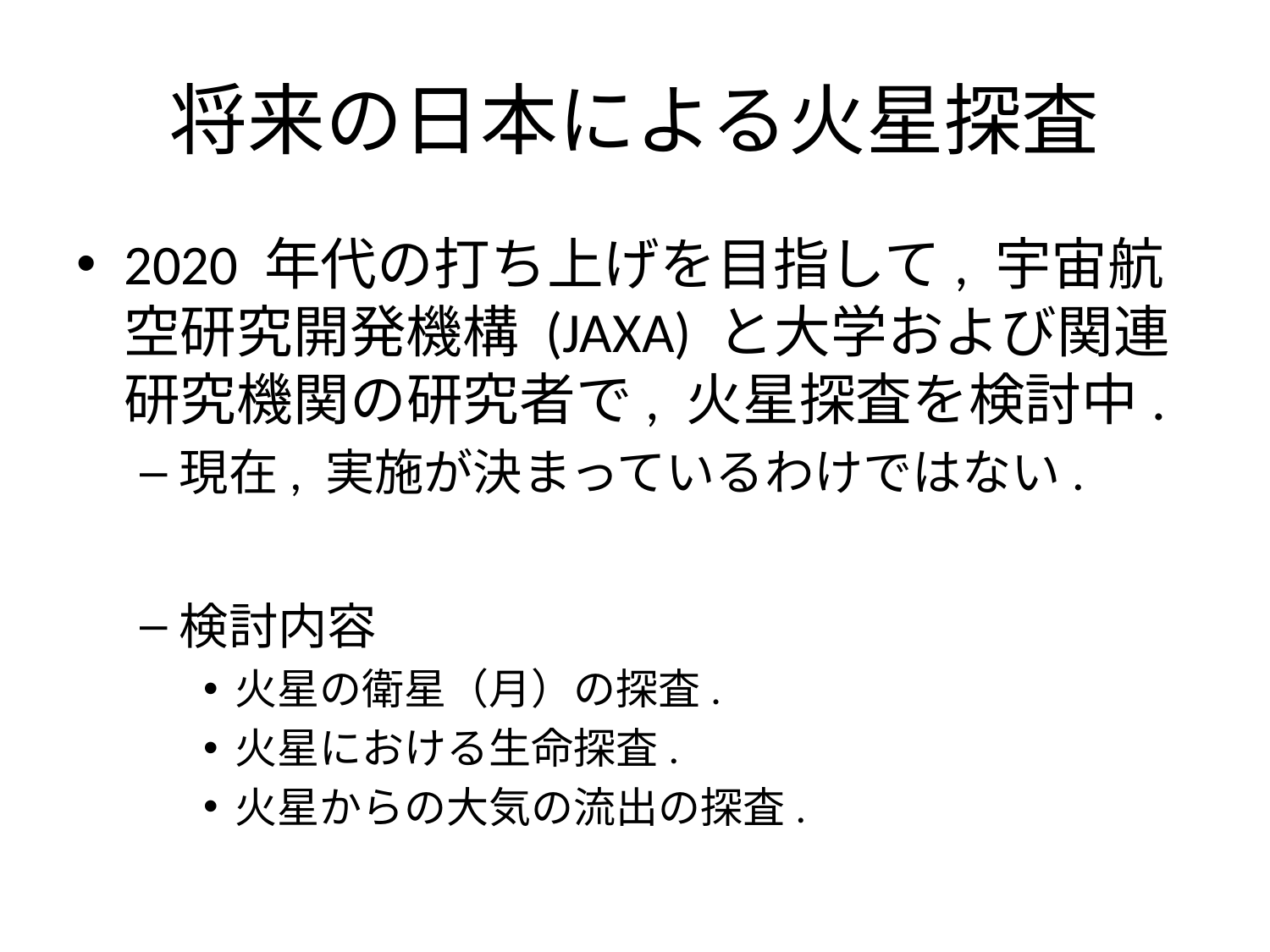

# 将来の日本による火星探査
2020 年代の打ち上げを目指して, 宇宙航空研究開発機構 (JAXA) と大学および関連研究機関の研究者で, 火星探査を検討中.
現在, 実施が決まっているわけではない.

検討内容
火星の衛星（月）の探査.
火星における生命探査.
火星からの大気の流出の探査.